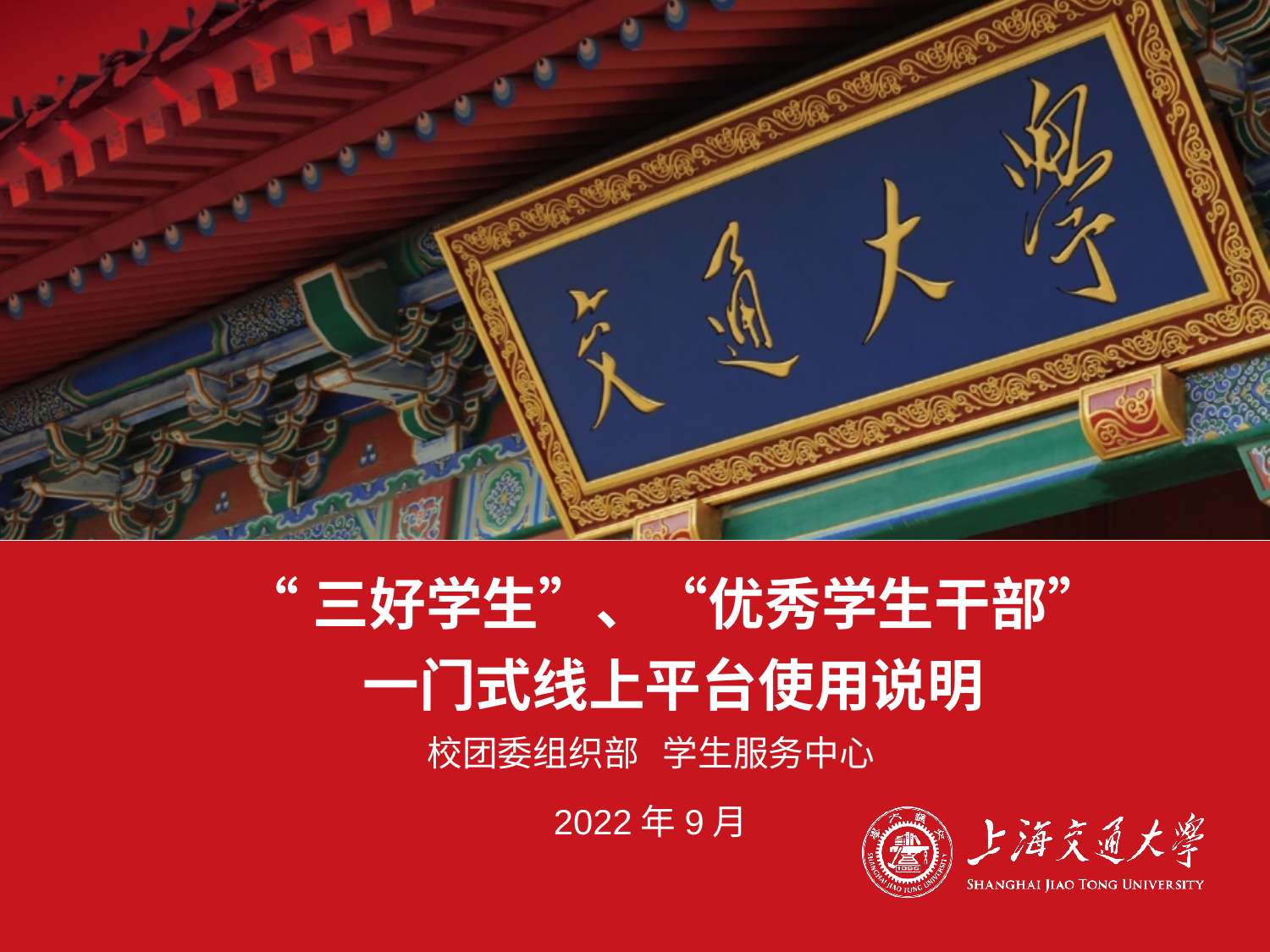

# “三好学生”、“优秀学生干部” 一门式线上平台使用说明
校团委组织部   学生服务中心
2022年9月